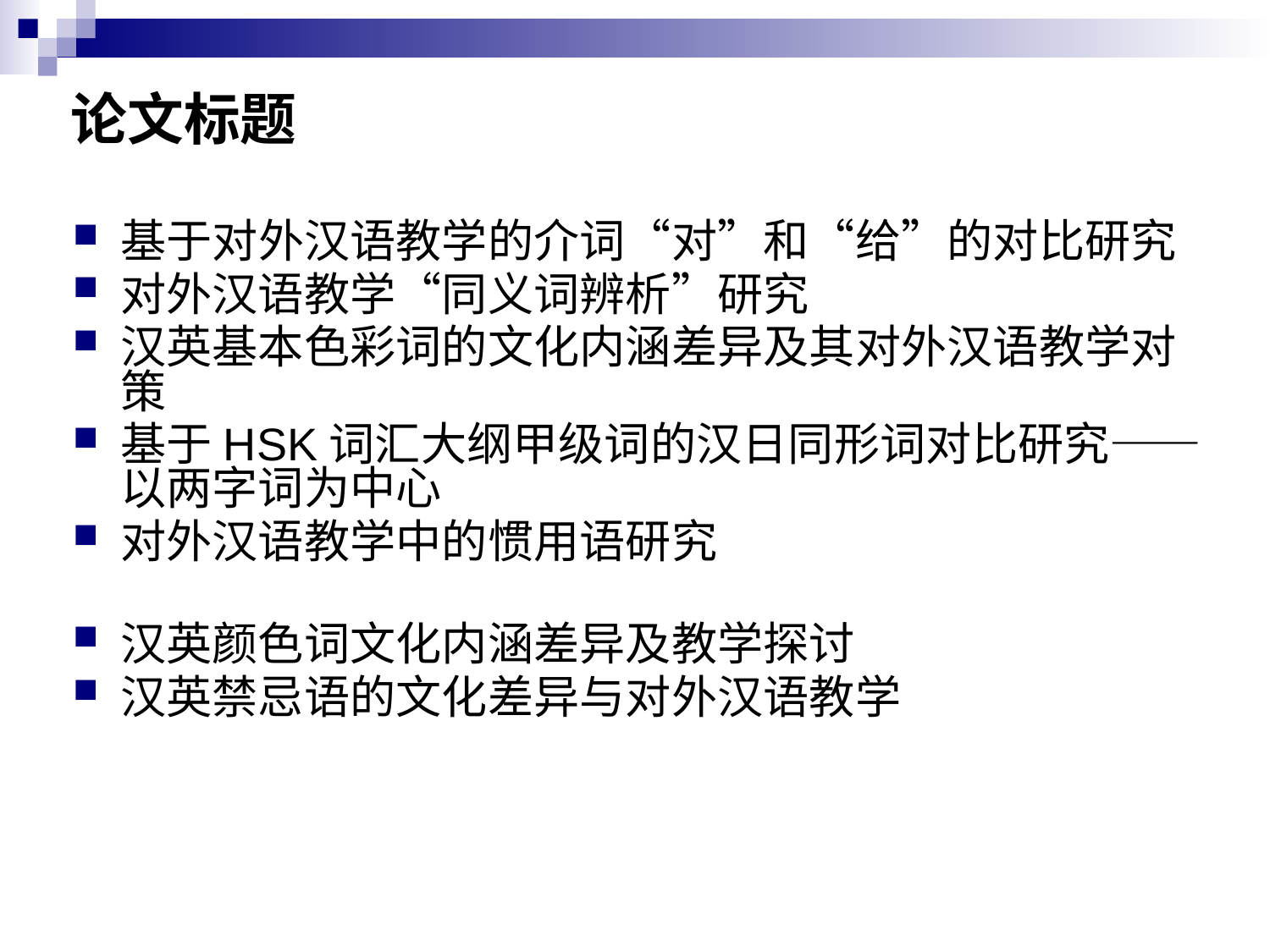

# 论文标题
基于对外汉语教学的介词“对”和“给”的对比研究
对外汉语教学“同义词辨析”研究
汉英基本色彩词的文化内涵差异及其对外汉语教学对策
基于HSK词汇大纲甲级词的汉日同形词对比研究——以两字词为中心
对外汉语教学中的惯用语研究

汉英颜色词文化内涵差异及教学探讨
汉英禁忌语的文化差异与对外汉语教学